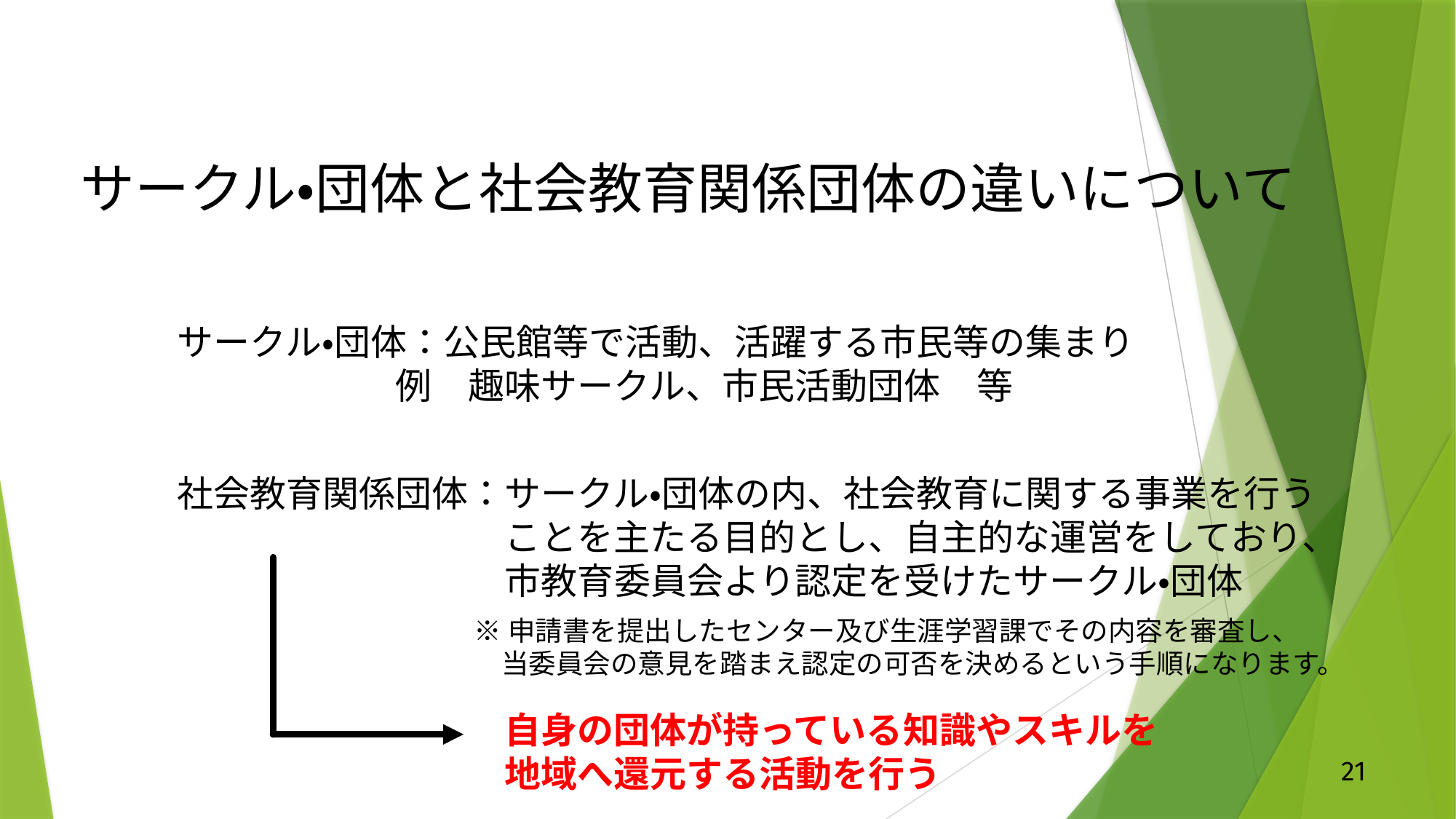

サークル・団体と社会教育関係団体の違いについて
サークル・団体：公民館等で活動、活躍する市民等の集まり
　　　　　　例　趣味サークル、市民活動団体　等
社会教育関係団体：サークル・団体の内、社会教育に関する事業を行う
　　　　　　　　　ことを主たる目的とし、自主的な運営をしており、
　　　　　　　　　市教育委員会より認定を受けたサークル・団体
自身の団体が持っている知識やスキルを
地域へ還元する活動を行う
※申請書を提出したセンター及び生涯学習課でその内容を審査し、
　当委員会の意見を踏まえ認定の可否を決めるという手順になります。